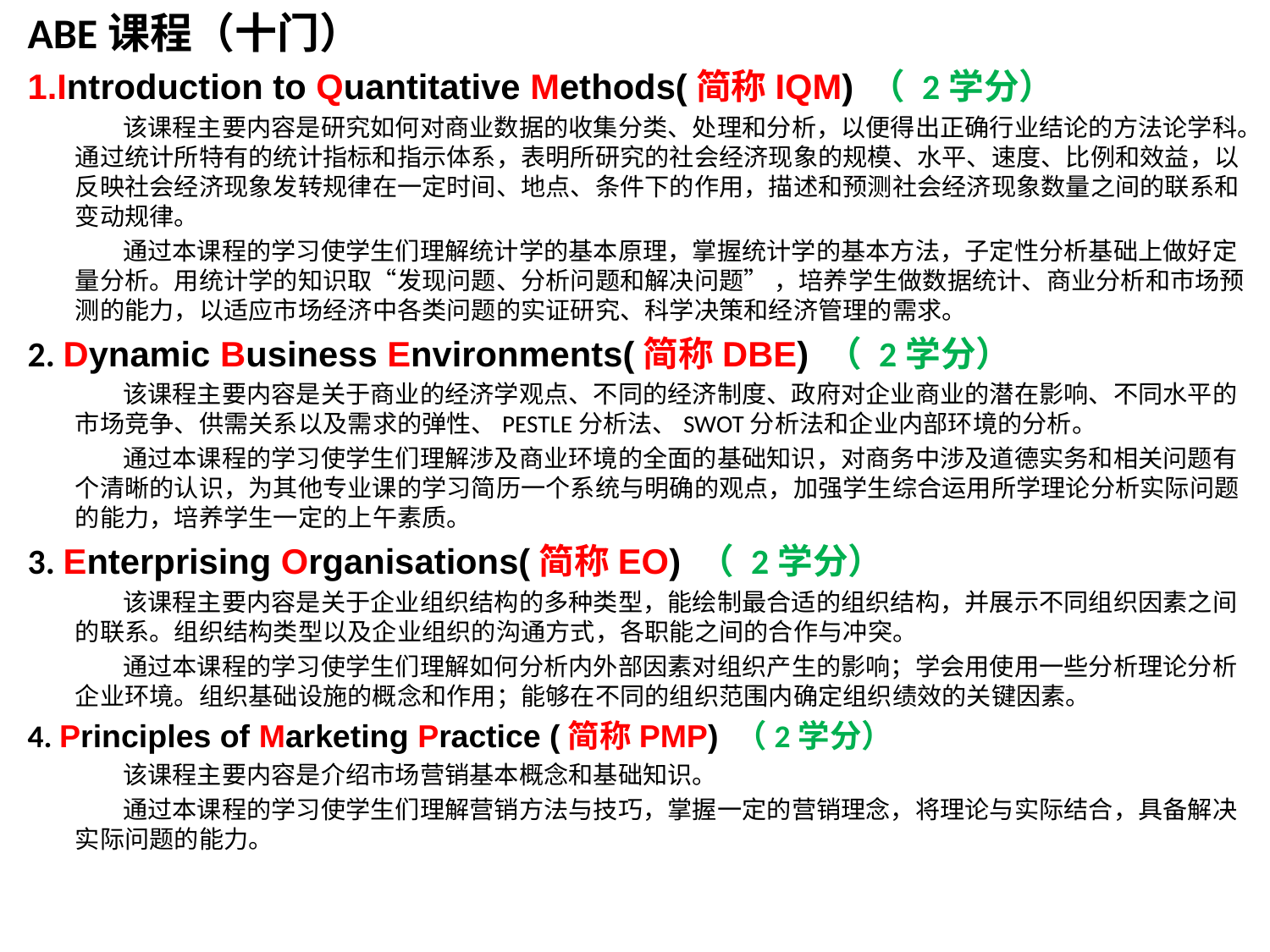

ABE课程（十门）
1.Introduction to Quantitative Methods(简称IQM) （ 2学分）
该课程主要内容是研究如何对商业数据的收集分类、处理和分析，以便得出正确行业结论的方法论学科。通过统计所特有的统计指标和指示体系，表明所研究的社会经济现象的规模、水平、速度、比例和效益，以反映社会经济现象发转规律在一定时间、地点、条件下的作用，描述和预测社会经济现象数量之间的联系和变动规律。
通过本课程的学习使学生们理解统计学的基本原理，掌握统计学的基本方法，子定性分析基础上做好定量分析。用统计学的知识取“发现问题、分析问题和解决问题” ，培养学生做数据统计、商业分析和市场预测的能力，以适应市场经济中各类问题的实证研究、科学决策和经济管理的需求。
2. Dynamic Business Environments(简称DBE) （ 2学分）
该课程主要内容是关于商业的经济学观点、不同的经济制度、政府对企业商业的潜在影响、不同水平的市场竞争、供需关系以及需求的弹性、PESTLE分析法、SWOT分析法和企业内部环境的分析。
通过本课程的学习使学生们理解涉及商业环境的全面的基础知识，对商务中涉及道德实务和相关问题有个清晰的认识，为其他专业课的学习简历一个系统与明确的观点，加强学生综合运用所学理论分析实际问题的能力，培养学生一定的上午素质。
3. Enterprising Organisations(简称EO) （ 2学分）
该课程主要内容是关于企业组织结构的多种类型，能绘制最合适的组织结构，并展示不同组织因素之间的联系。组织结构类型以及企业组织的沟通方式，各职能之间的合作与冲突。
通过本课程的学习使学生们理解如何分析内外部因素对组织产生的影响；学会用使用一些分析理论分析企业环境。组织基础设施的概念和作用；能够在不同的组织范围内确定组织绩效的关键因素。
4. Principles of Marketing Practice (简称PMP) （2学分）
该课程主要内容是介绍市场营销基本概念和基础知识。
通过本课程的学习使学生们理解营销方法与技巧，掌握一定的营销理念，将理论与实际结合，具备解决实际问题的能力。